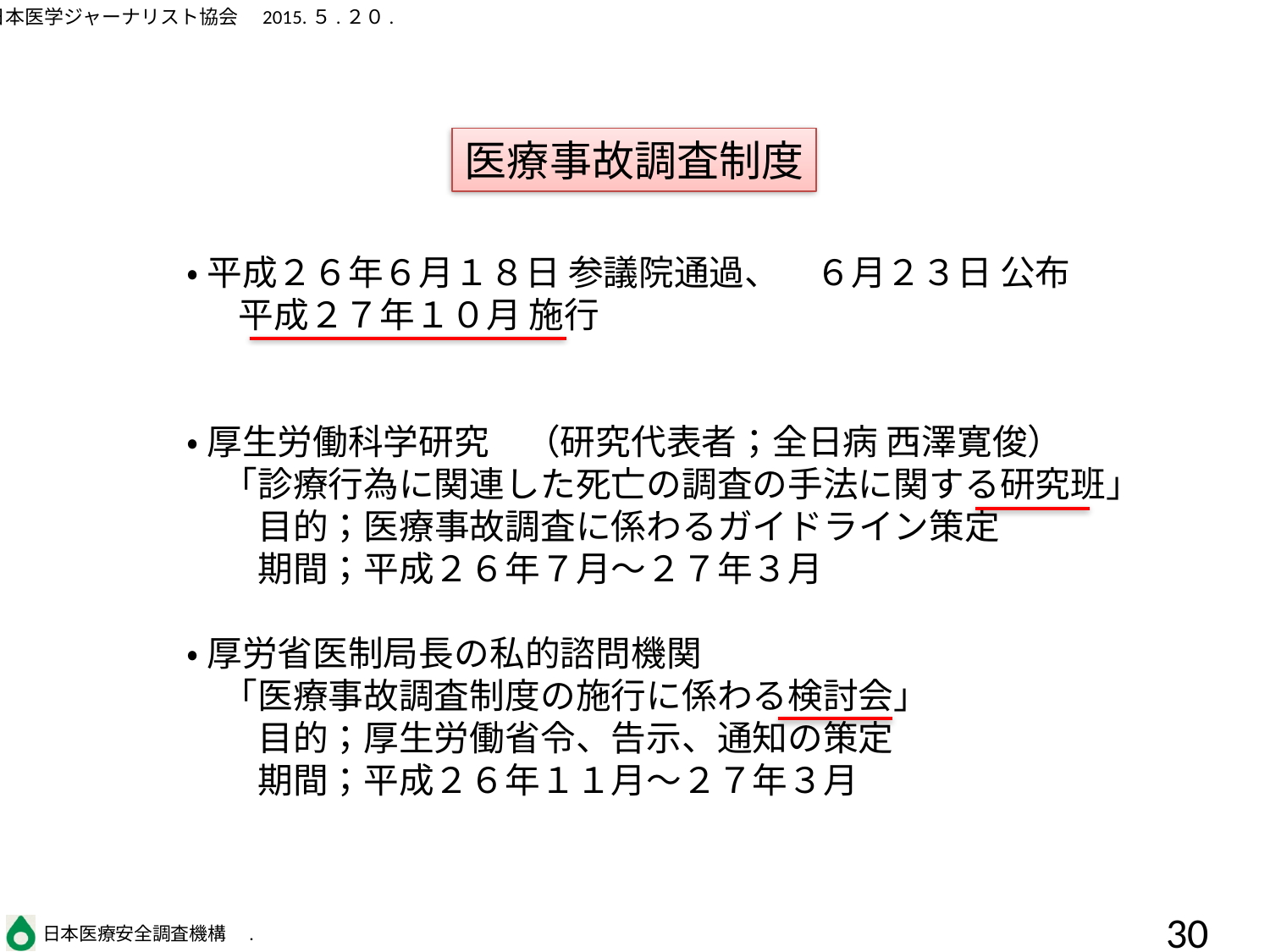

医療事故調査制度
・ 平成２６年６月１８日 参議院通過、　６月２３日 公布
 　平成２７年１０月 施行

・ 厚生労働科学研究　（研究代表者；全日病 西澤寛俊）
　「診療行為に関連した死亡の調査の手法に関する研究班」
　　目的；医療事故調査に係わるガイドライン策定
　　期間；平成２６年７月〜２７年３月

・ 厚労省医制局長の私的諮問機関
　「医療事故調査制度の施行に係わる検討会」
　　目的；厚生労働省令、告示、通知の策定
　　期間；平成２６年１１月〜２７年３月